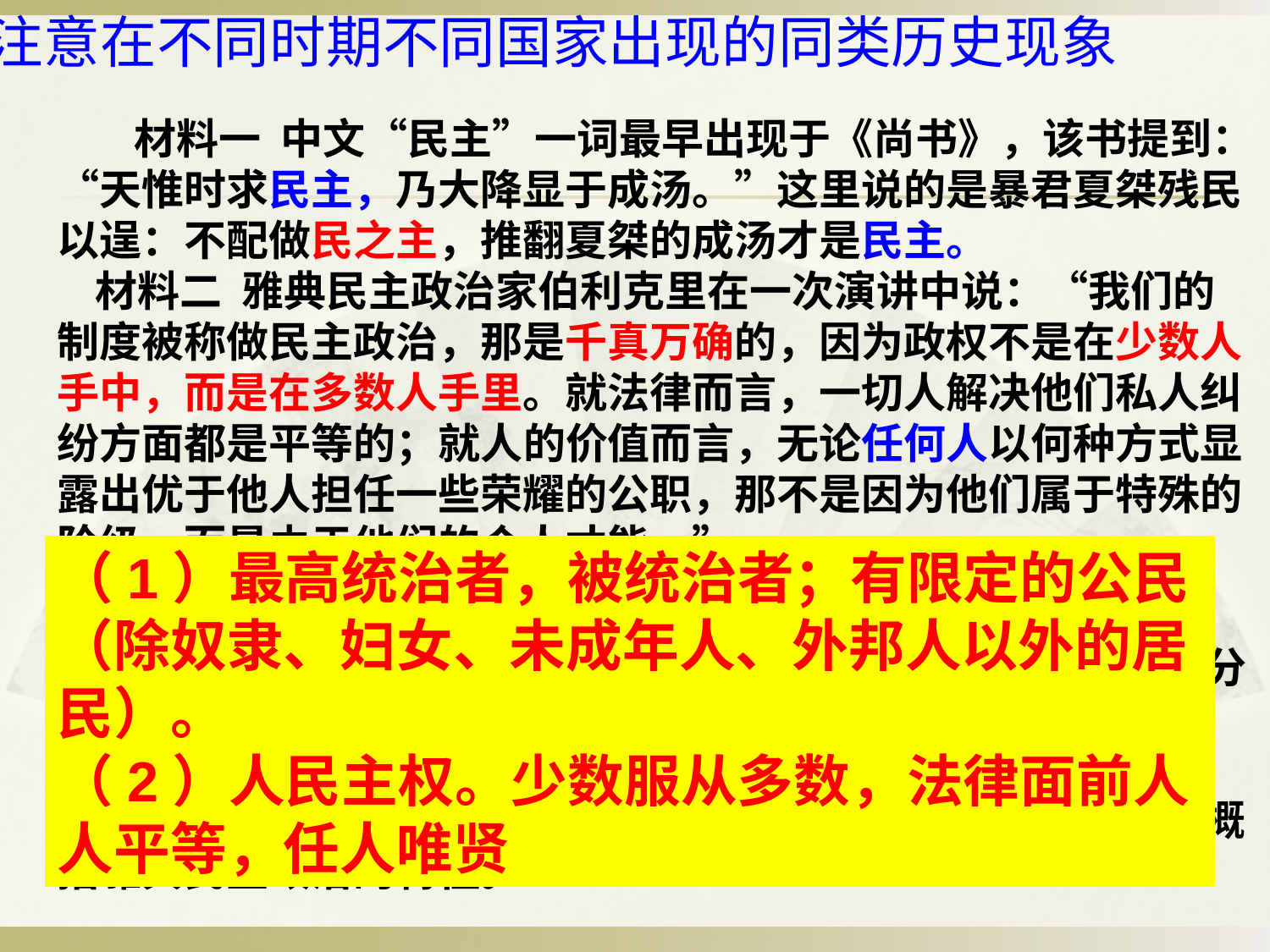

注意在不同时期不同国家出现的同类历史现象
       材料一  中文“民主”一词最早出现于《尚书》，该书提到：“天惟时求民主，乃大降显于成汤。”这里说的是暴君夏桀残民以逞：不配做民之主，推翻夏桀的成汤才是民主。
    材料二  雅典民主政治家伯利克里在一次演讲中说：“我们的制度被称做民主政治，那是千真万确的，因为政权不是在少数人手中，而是在多数人手里。就法律而言，一切人解决他们私人纠纷方面都是平等的；就人的价值而言，无论任何人以何种方式显露出优于他人担任一些荣耀的公职，那不是因为他们属于特殊的阶级，而是由于他们的个人才能。”     
                          ——《伯罗奔尼撒战争史》
（1）材料一中“民主”和“民”以及材料二中的“任何人”分别是指什么？
（2）说明材料二中“民主”的含义。根据伯利克里的说法，概括雅典民主政治的特征。
（1）最高统治者，被统治者；有限定的公民（除奴隶、妇女、未成年人、外邦人以外的居民）。
（2）人民主权。少数服从多数，法律面前人人平等，任人唯贤